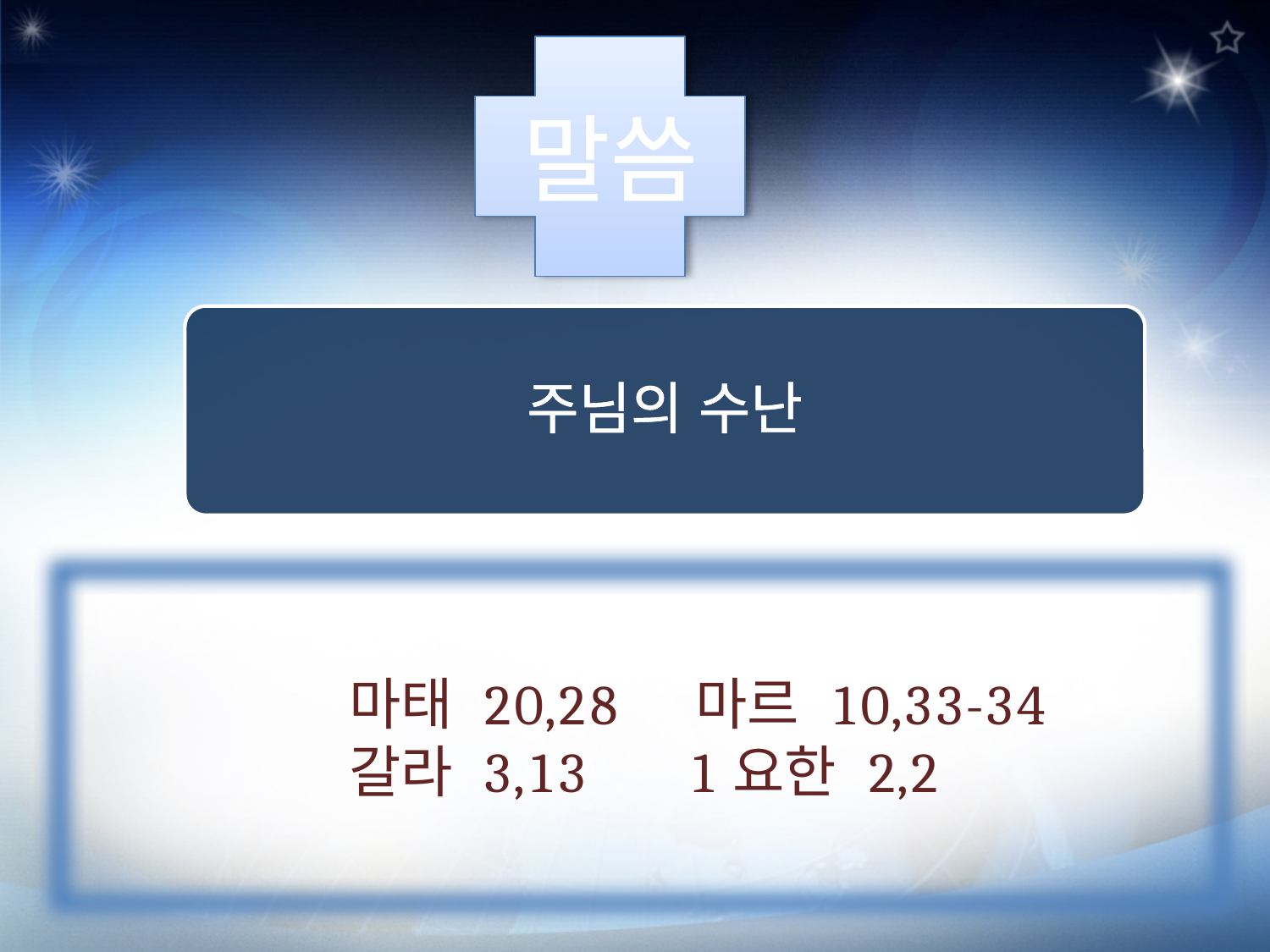

말씀

주님의 수난
		마태 20,28     마르 10,33-34
		갈라 3,13        1요한 2,2